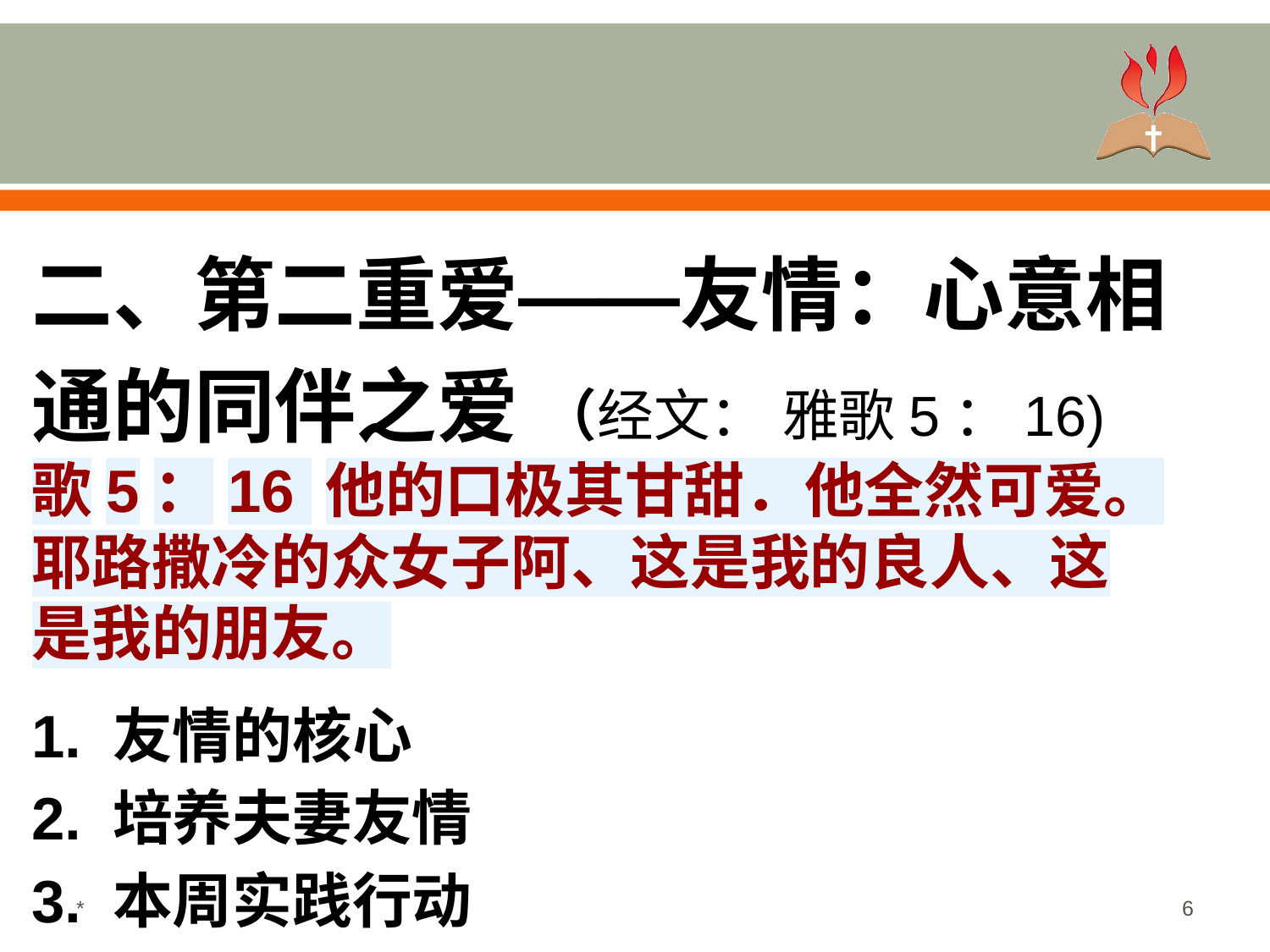

#
二、第二重爱——友情：心意相通的同伴之爱 （经文： 雅歌5：16)
歌5：16 他的口极其甘甜．他全然可爱。
耶路撒冷的众女子阿、这是我的良人、这
是我的朋友。

1. 友情的核心
2. 培养夫妻友情
3. 本周实践行动

*
6